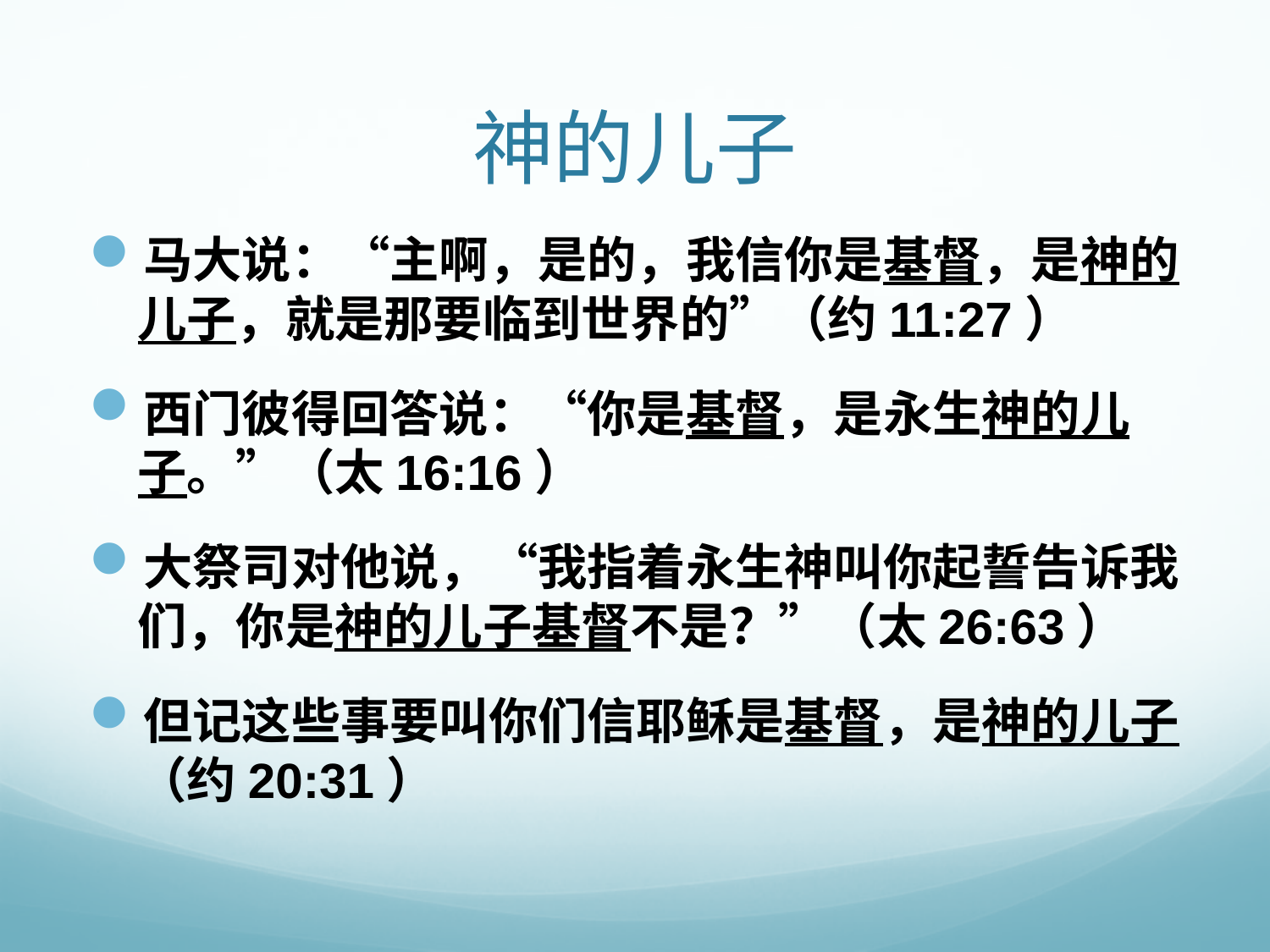

# 神的儿子
马大说：“主啊，是的，我信你是基督，是神的儿子，就是那要临到世界的”（约11:27）
西门彼得回答说：“你是基督，是永生神的儿子。”（太16:16）
大祭司对他说，“我指着永生神叫你起誓告诉我们，你是神的儿子基督不是？”（太26:63）
但记这些事要叫你们信耶稣是基督，是神的儿子（约20:31）